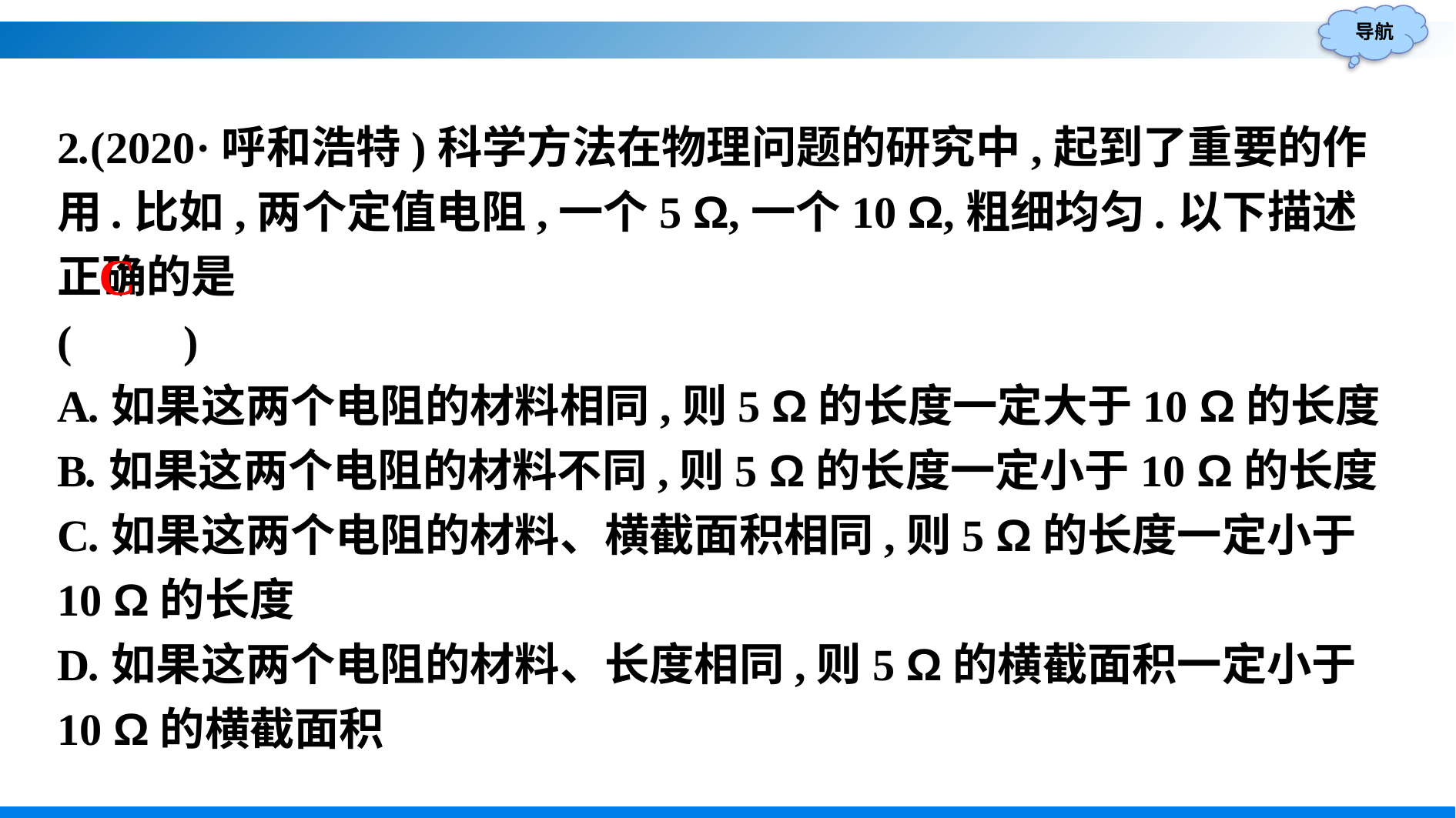

2.(2020·呼和浩特)科学方法在物理问题的研究中,起到了重要的作用.比如,两个定值电阻,一个5 Ω,一个10 Ω,粗细均匀.以下描述正确的是
(　　)
A.如果这两个电阻的材料相同,则5 Ω的长度一定大于10 Ω的长度
B.如果这两个电阻的材料不同,则5 Ω的长度一定小于10 Ω的长度
C.如果这两个电阻的材料、横截面积相同,则5 Ω的长度一定小于10 Ω的长度
D.如果这两个电阻的材料、长度相同,则5 Ω的横截面积一定小于10 Ω的横截面积
C